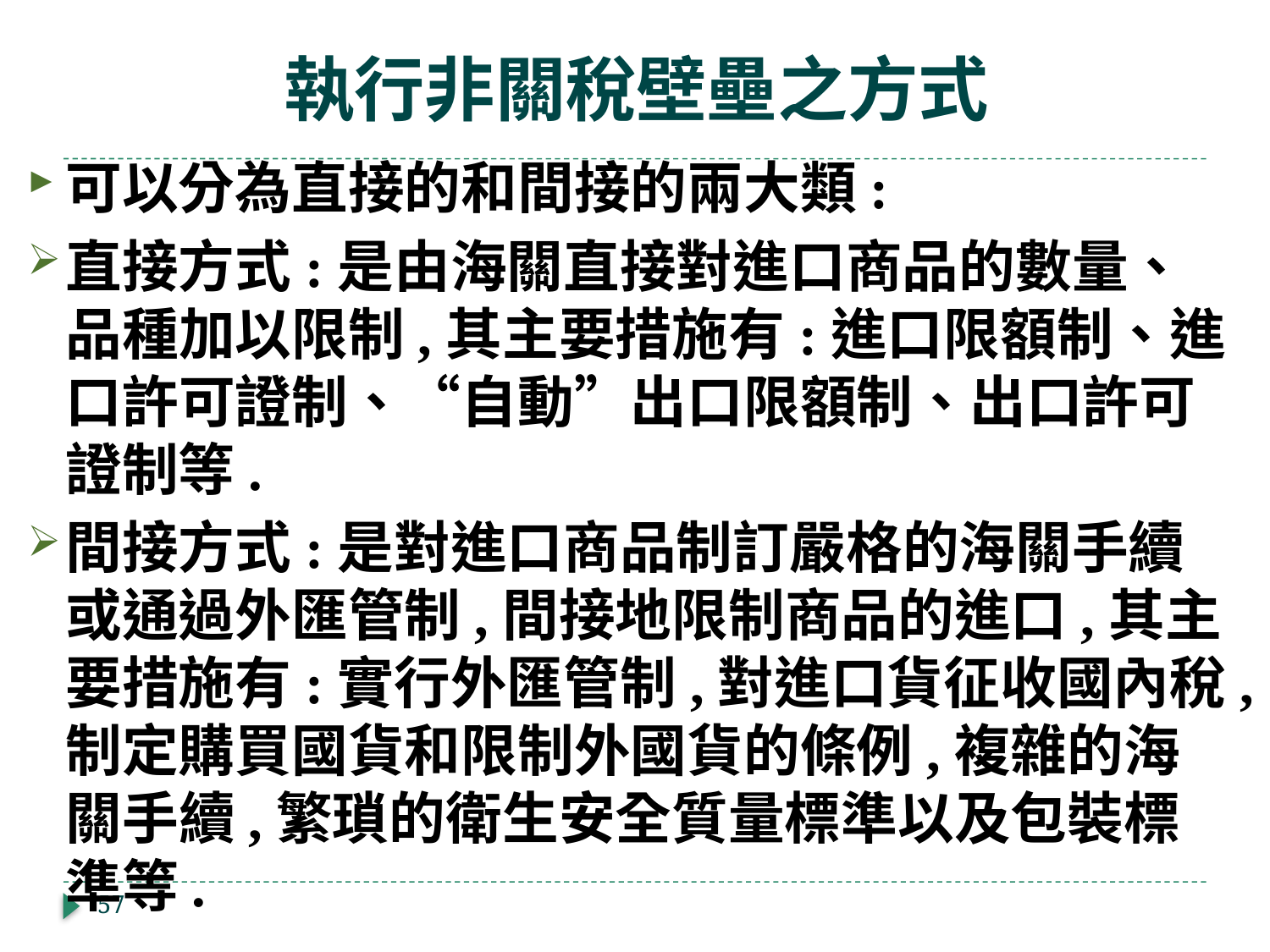

# 執行非關稅壁壘之方式
可以分為直接的和間接的兩大類:
直接方式:是由海關直接對進口商品的數量、品種加以限制,其主要措施有:進口限額制、進口許可證制、“自動”出口限額制、出口許可證制等.
間接方式:是對進口商品制訂嚴格的海關手續或通過外匯管制,間接地限制商品的進口,其主要措施有:實行外匯管制,對進口貨征收國內稅,制定購買國貨和限制外國貨的條例,複雜的海關手續,繁瑣的衛生安全質量標準以及包裝標準等.
57